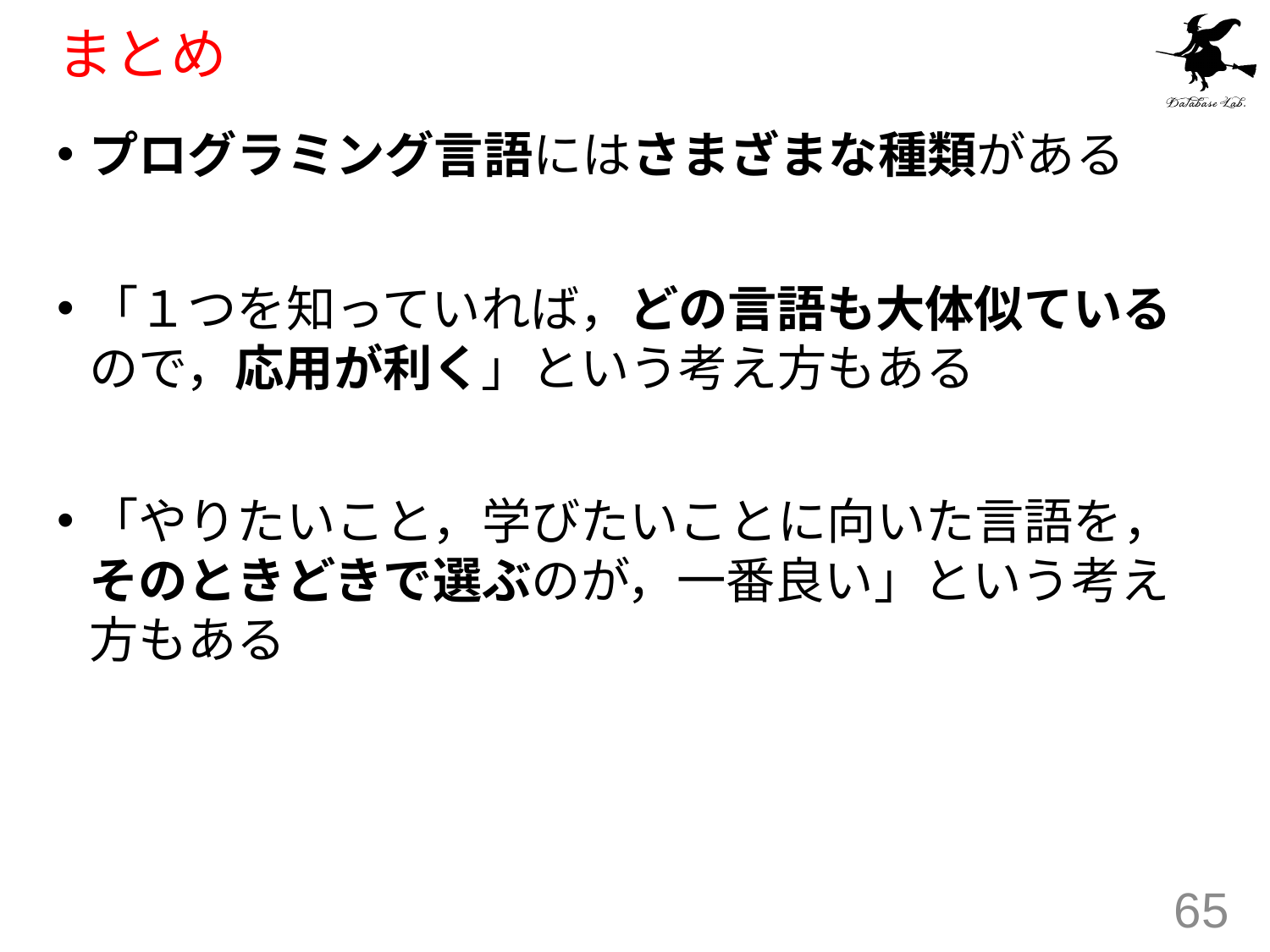

# まとめ
プログラミング言語にはさまざまな種類がある

「１つを知っていれば，どの言語も大体似ているので，応用が利く」という考え方もある

「やりたいこと，学びたいことに向いた言語を，そのときどきで選ぶのが，一番良い」という考え方もある

65